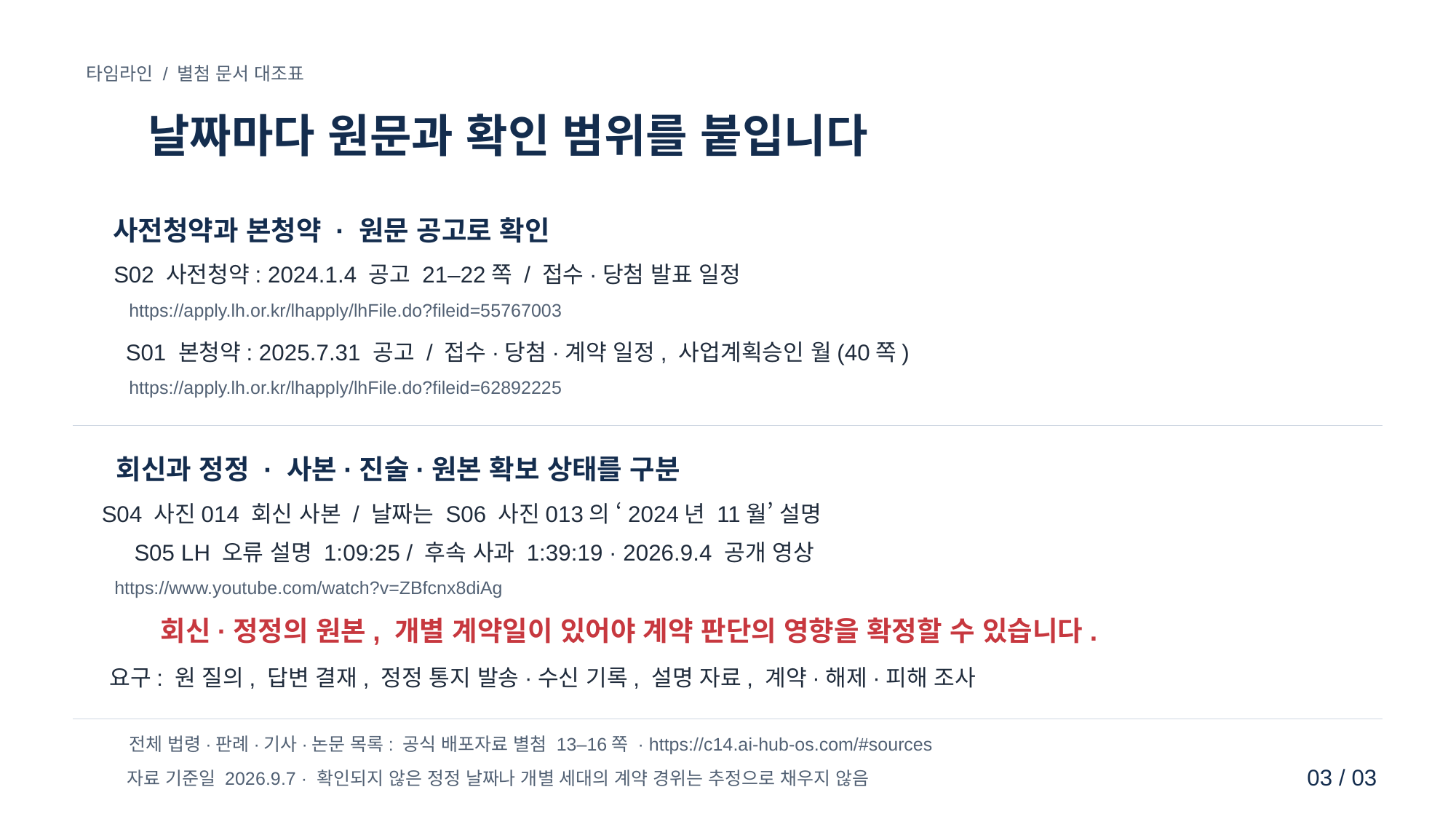

타임라인 / 별첨 문서 대조표
날짜마다 원문과 확인 범위를 붙입니다
사전청약과 본청약 · 원문 공고로 확인
S02 사전청약: 2024.1.4 공고 21–22쪽 / 접수·당첨 발표 일정
https://apply.lh.or.kr/lhapply/lhFile.do?fileid=55767003
S01 본청약: 2025.7.31 공고 / 접수·당첨·계약 일정, 사업계획승인 월(40쪽)
https://apply.lh.or.kr/lhapply/lhFile.do?fileid=62892225

회신과 정정 · 사본·진술·원본 확보 상태를 구분
S04 사진014 회신 사본 / 날짜는 S06 사진013의 ‘2024년 11월’ 설명
S05 LH 오류 설명 1:09:25 / 후속 사과 1:39:19 · 2026.9.4 공개 영상
https://www.youtube.com/watch?v=ZBfcnx8diAg
회신·정정의 원본, 개별 계약일이 있어야 계약 판단의 영향을 확정할 수 있습니다.
요구: 원 질의, 답변 결재, 정정 통지 발송·수신 기록, 설명 자료, 계약·해제·피해 조사

전체 법령·판례·기사·논문 목록: 공식 배포자료 별첨 13–16쪽 · https://c14.ai-hub-os.com/#sources
03 / 03
자료 기준일 2026.9.7 · 확인되지 않은 정정 날짜나 개별 세대의 계약 경위는 추정으로 채우지 않음